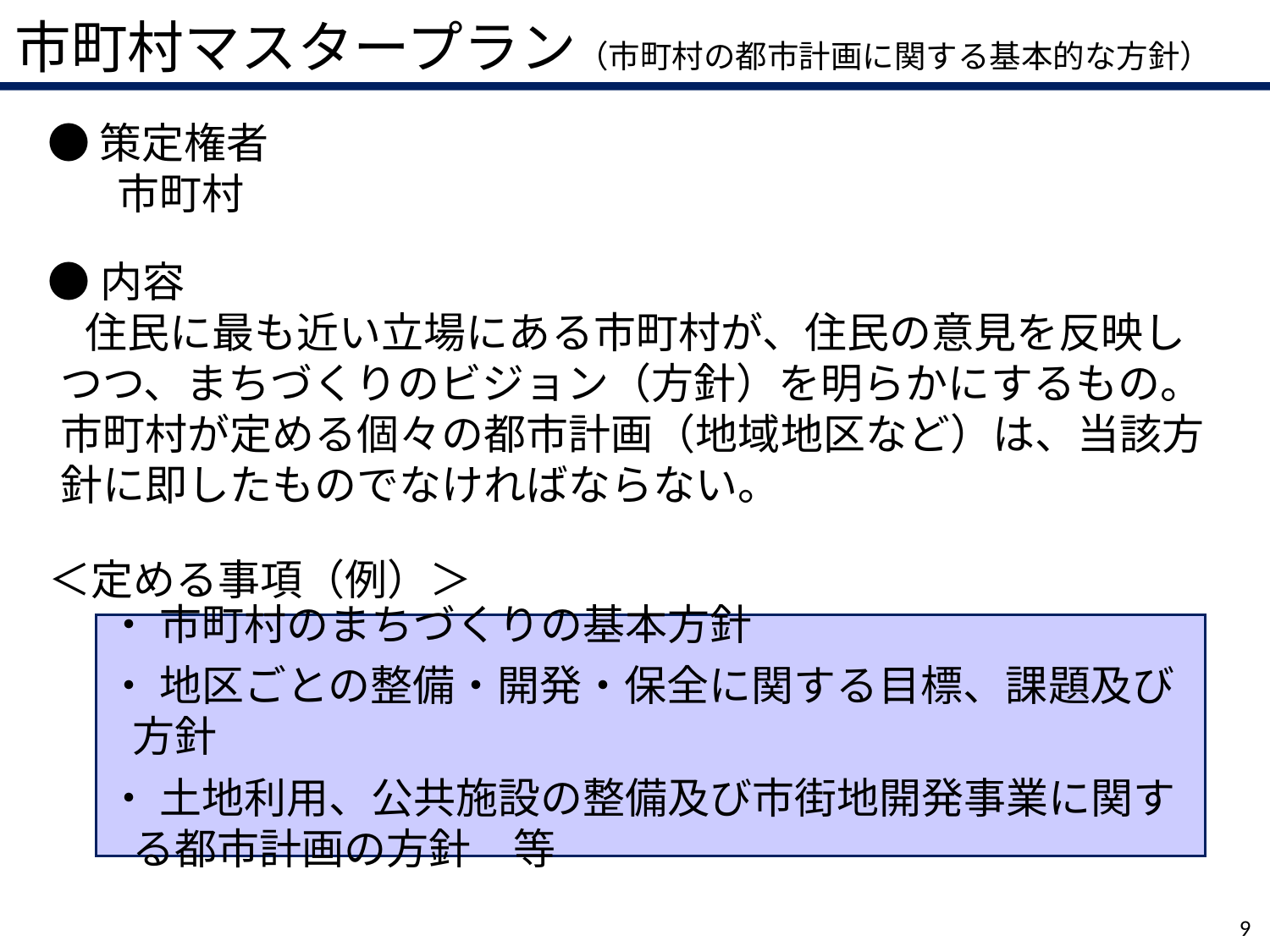

市町村マスタープラン（市町村の都市計画に関する基本的な方針）

●策定権者
　市町村
●内容
住民に最も近い立場にある市町村が、住民の意見を反映しつつ、まちづくりのビジョン（方針）を明らかにするもの。市町村が定める個々の都市計画（地域地区など）は、当該方針に即したものでなければならない。
＜定める事項（例）＞
・ 市町村のまちづくりの基本方針
・ 地区ごとの整備・開発・保全に関する目標、課題及び方針
・ 土地利用、公共施設の整備及び市街地開発事業に関する都市計画の方針　等
9